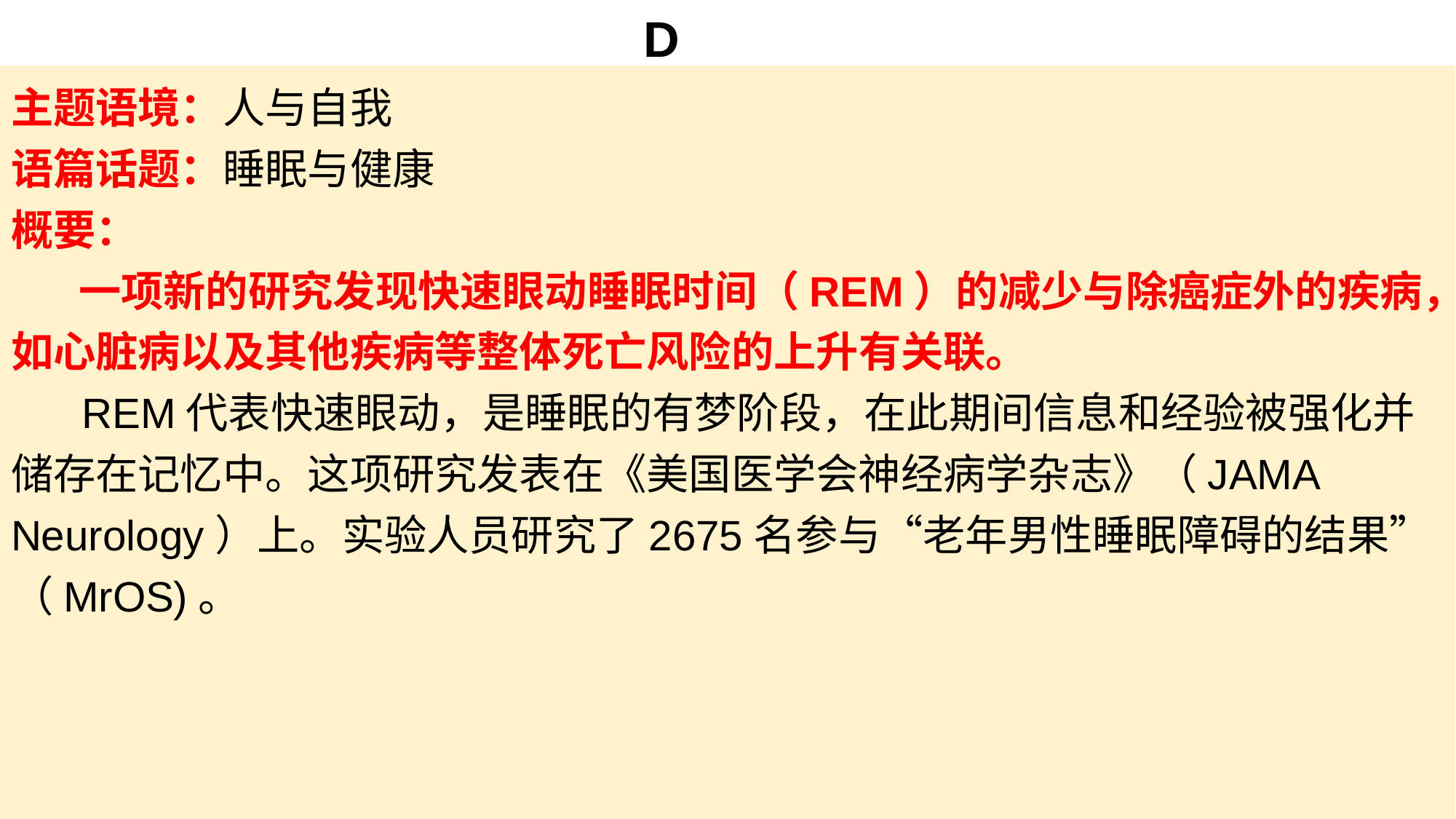

# D
主题语境：人与自我
语篇话题：睡眠与健康
概要：
      一项新的研究发现快速眼动睡眠时间（REM）的减少与除癌症外的疾病，如心脏病以及其他疾病等整体死亡风险的上升有关联。
      REM代表快速眼动，是睡眠的有梦阶段，在此期间信息和经验被强化并储存在记忆中。这项研究发表在《美国医学会神经病学杂志》（JAMA Neurology）上。实验人员研究了2675名参与“老年男性睡眠障碍的结果”（MrOS)。